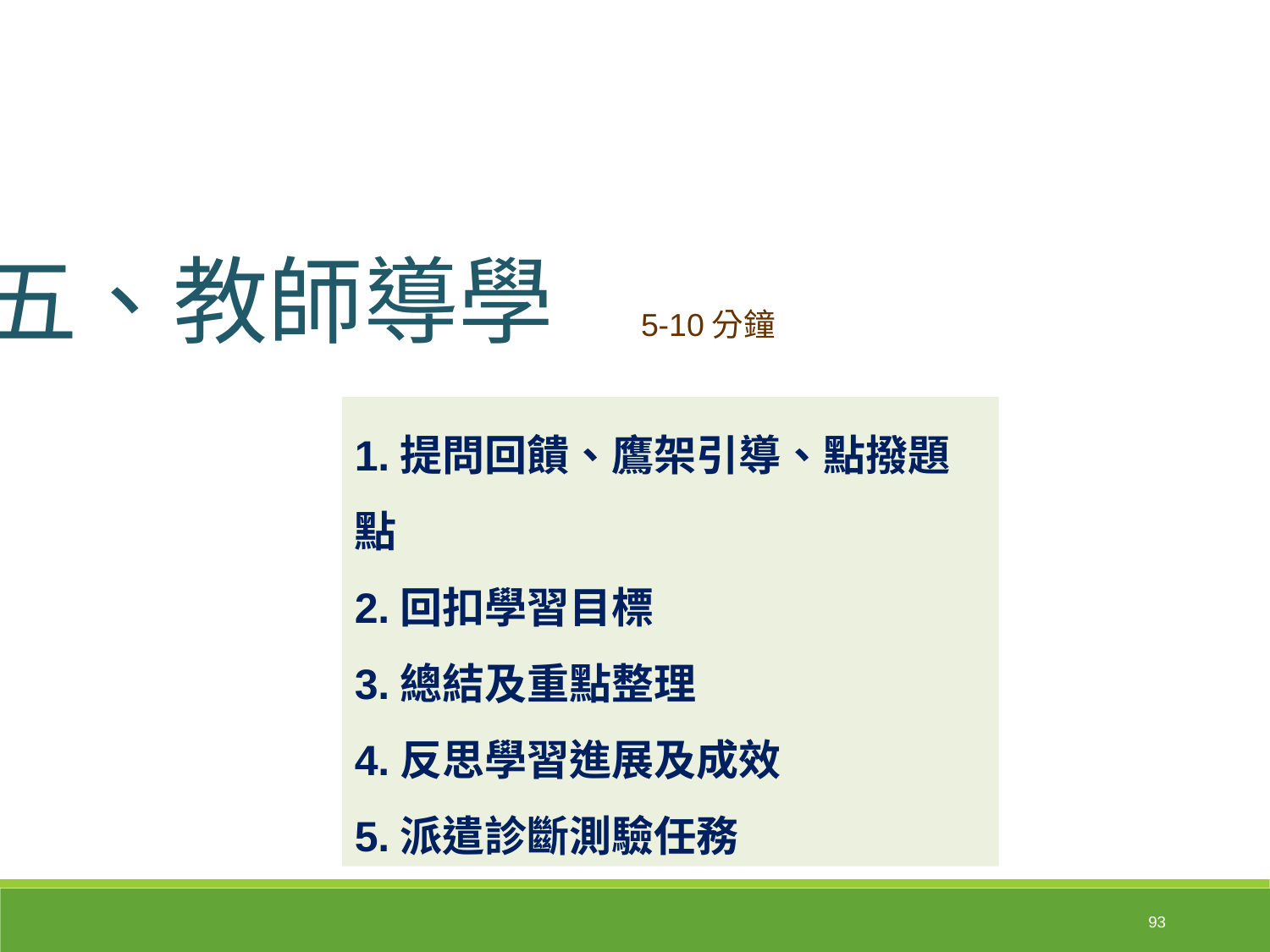

五、教師導學   5-10分鐘
1.提問回饋、鷹架引導、點撥題點
2.回扣學習目標
3.總結及重點整理
4.反思學習進展及成效
5.派遣診斷測驗任務
93